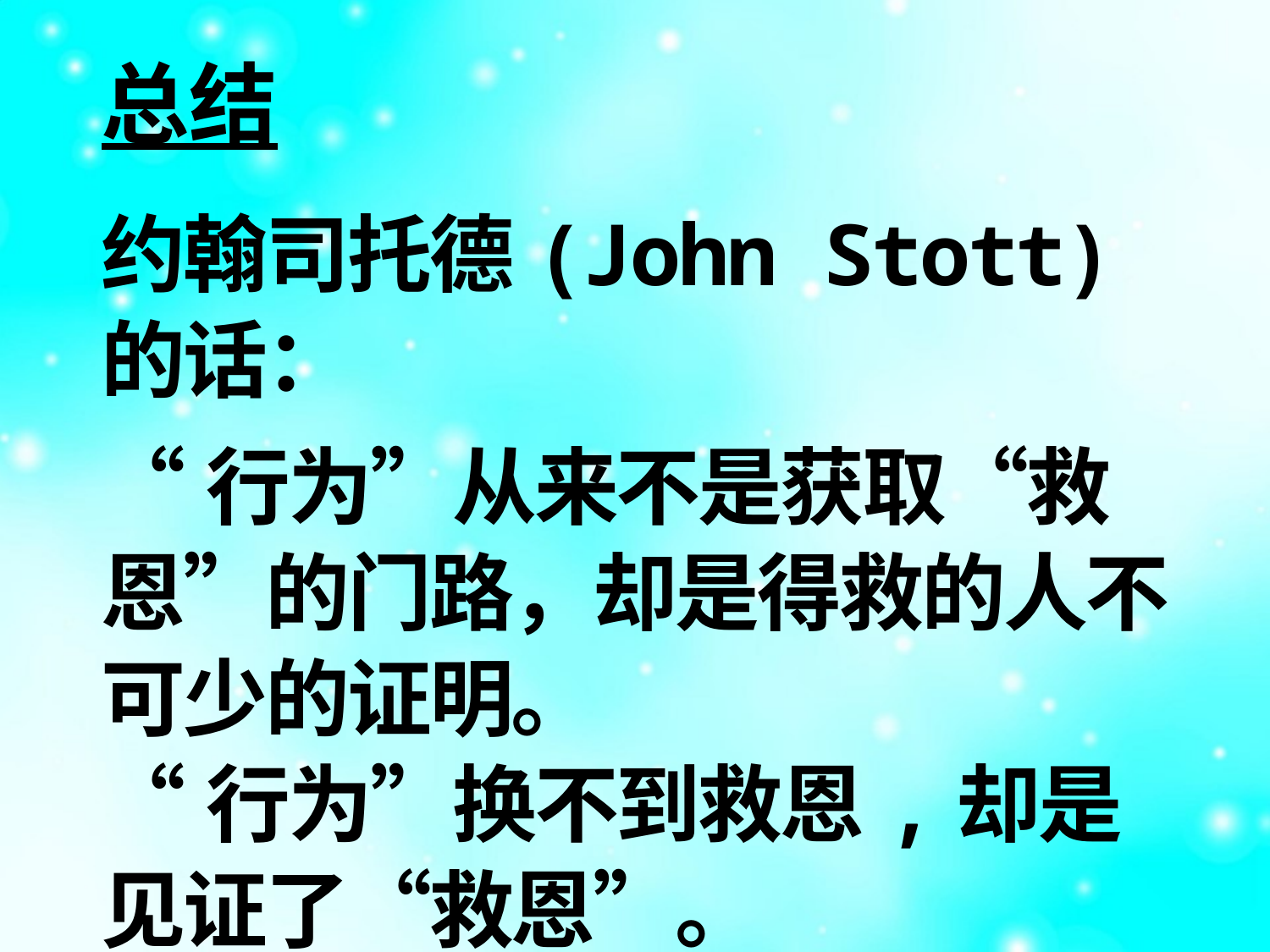

总结

约翰司托德(John Stott)的话：

“行为”从来不是获取“救恩”的门路，却是得救的人不可少的证明。
“行为”换不到救恩,却是见证了“救恩”。